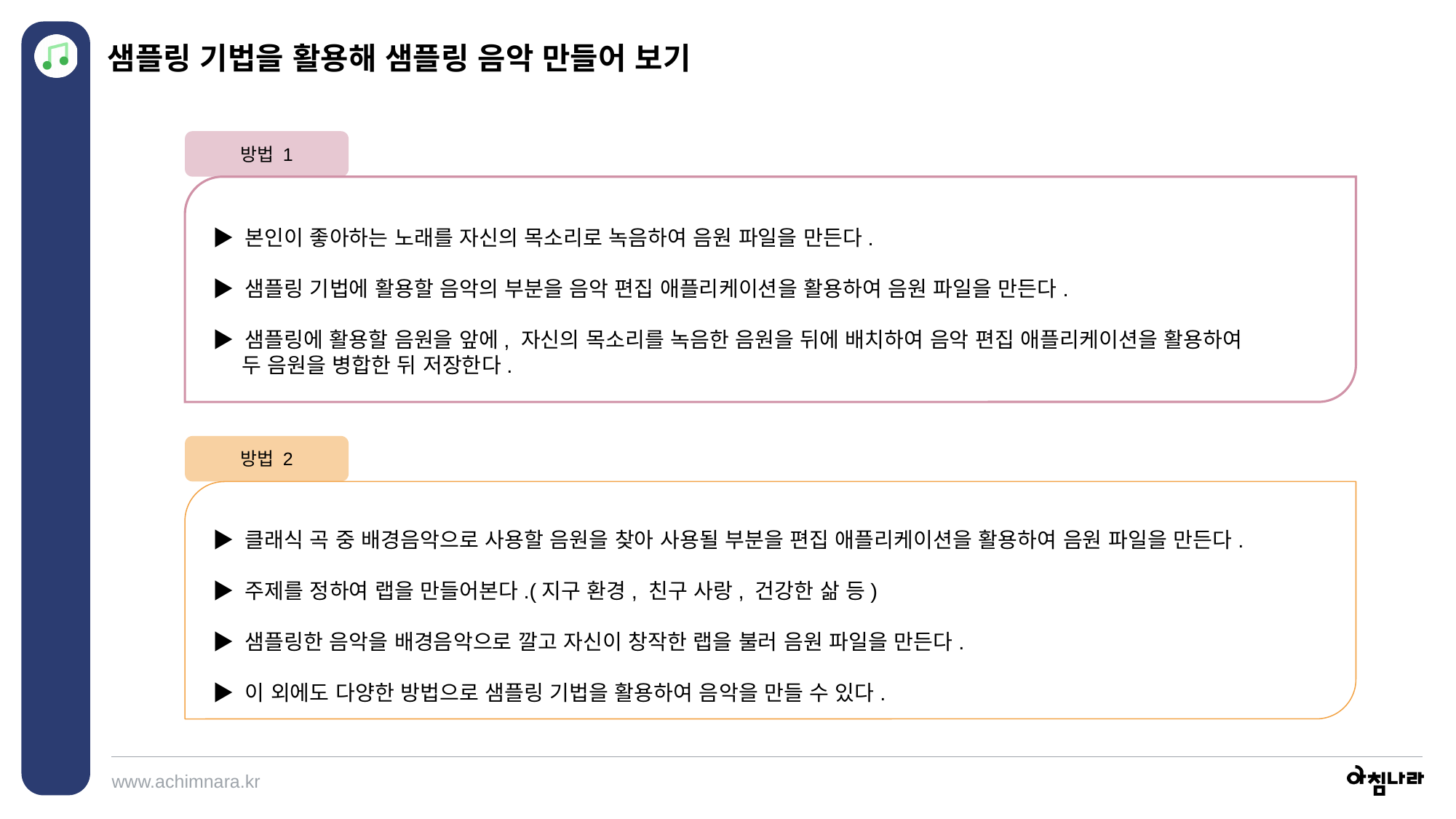

샘플링 기법을 활용해 샘플링 음악 만들어 보기
방법 1

▶ 본인이 좋아하는 노래를 자신의 목소리로 녹음하여 음원 파일을 만든다.
▶ 샘플링 기법에 활용할 음악의 부분을 음악 편집 애플리케이션을 활용하여 음원 파일을 만든다.
▶ 샘플링에 활용할 음원을 앞에, 자신의 목소리를 녹음한 음원을 뒤에 배치하여 음악 편집 애플리케이션을 활용하여
    두 음원을 병합한 뒤 저장한다.
방법 2

▶ 클래식 곡 중 배경음악으로 사용할 음원을 찾아 사용될 부분을 편집 애플리케이션을 활용하여 음원 파일을 만든다.
▶ 주제를 정하여 랩을 만들어본다.(지구 환경, 친구 사랑, 건강한 삶 등)
▶ 샘플링한 음악을 배경음악으로 깔고 자신이 창작한 랩을 불러 음원 파일을 만든다.
▶ 이 외에도 다양한 방법으로 샘플링 기법을 활용하여 음악을 만들 수 있다.